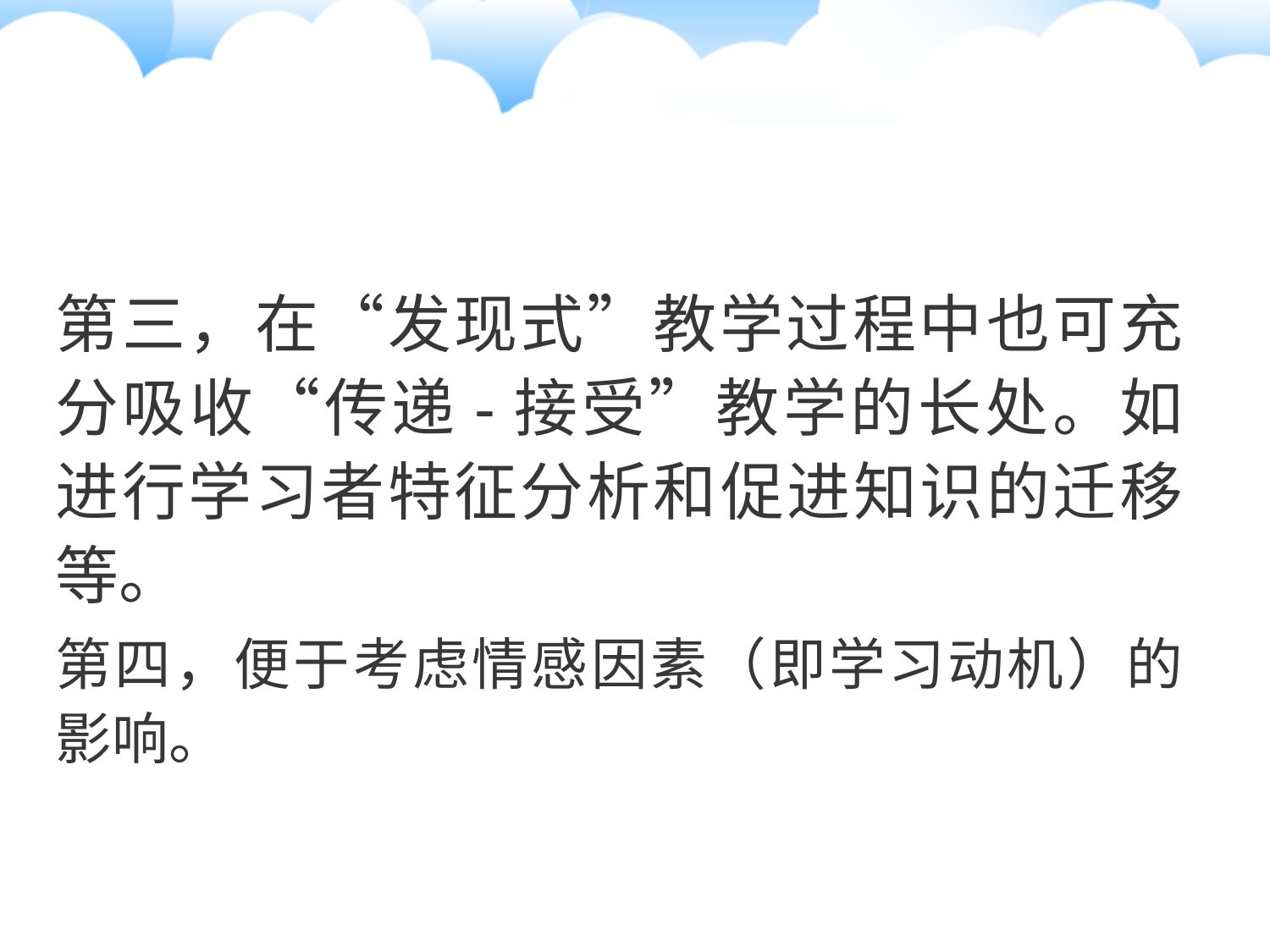

第三，在“发现式”教学过程中也可充分吸收“传递-接受”教学的长处。如进行学习者特征分析和促进知识的迁移等。
第四，便于考虑情感因素（即学习动机）的影响。